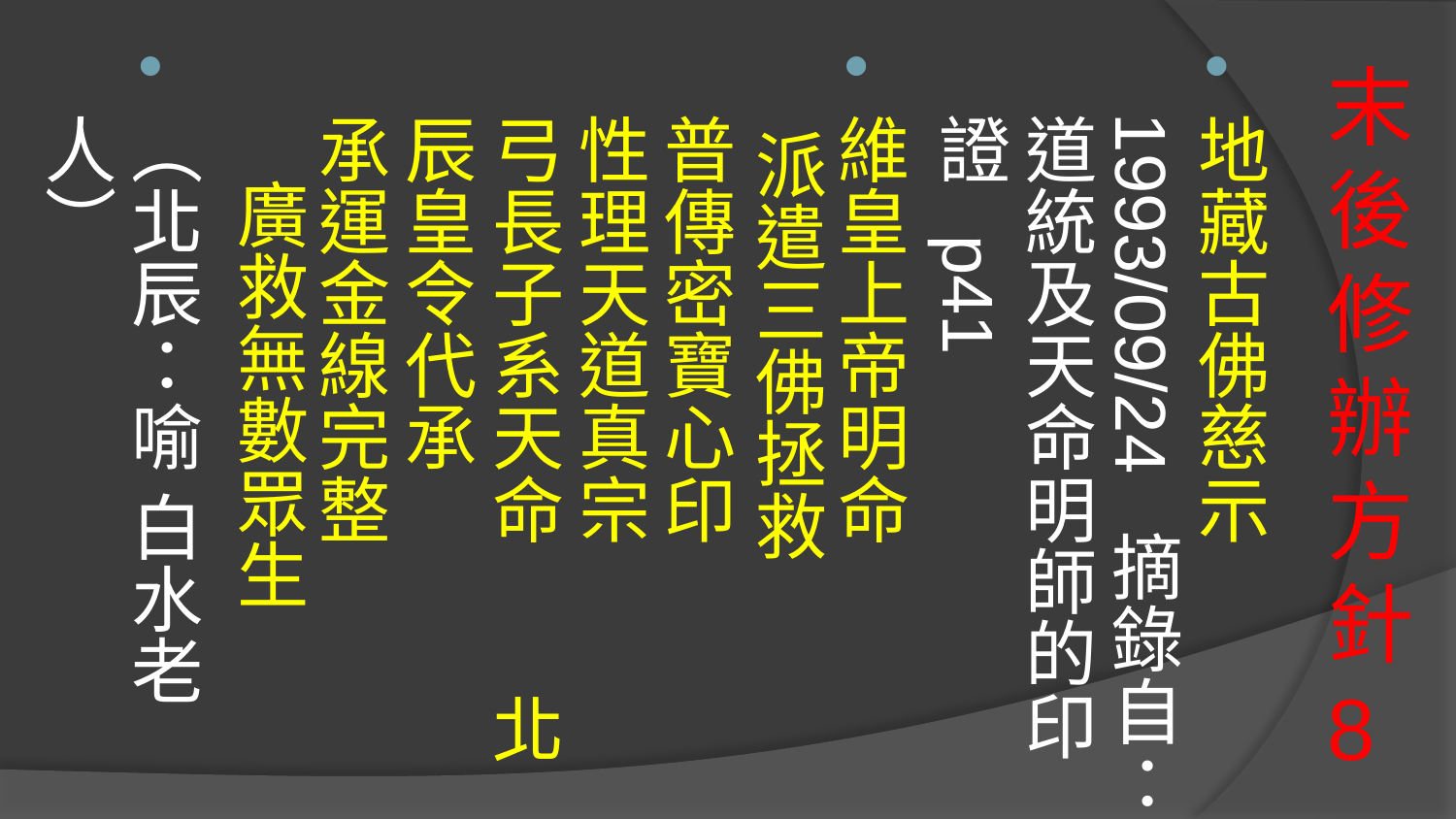

地藏古佛慈示1993/09/24  摘錄自：道統及天命明師的印證  p41
維皇上帝明命                派遣三佛拯救
普傳密寶心印           性理天道真宗
弓長子系天命         北辰皇令代承
承運金線完整                   廣救無數眾生
（北辰：喻 白水老人）
# 末後修辦方針 8